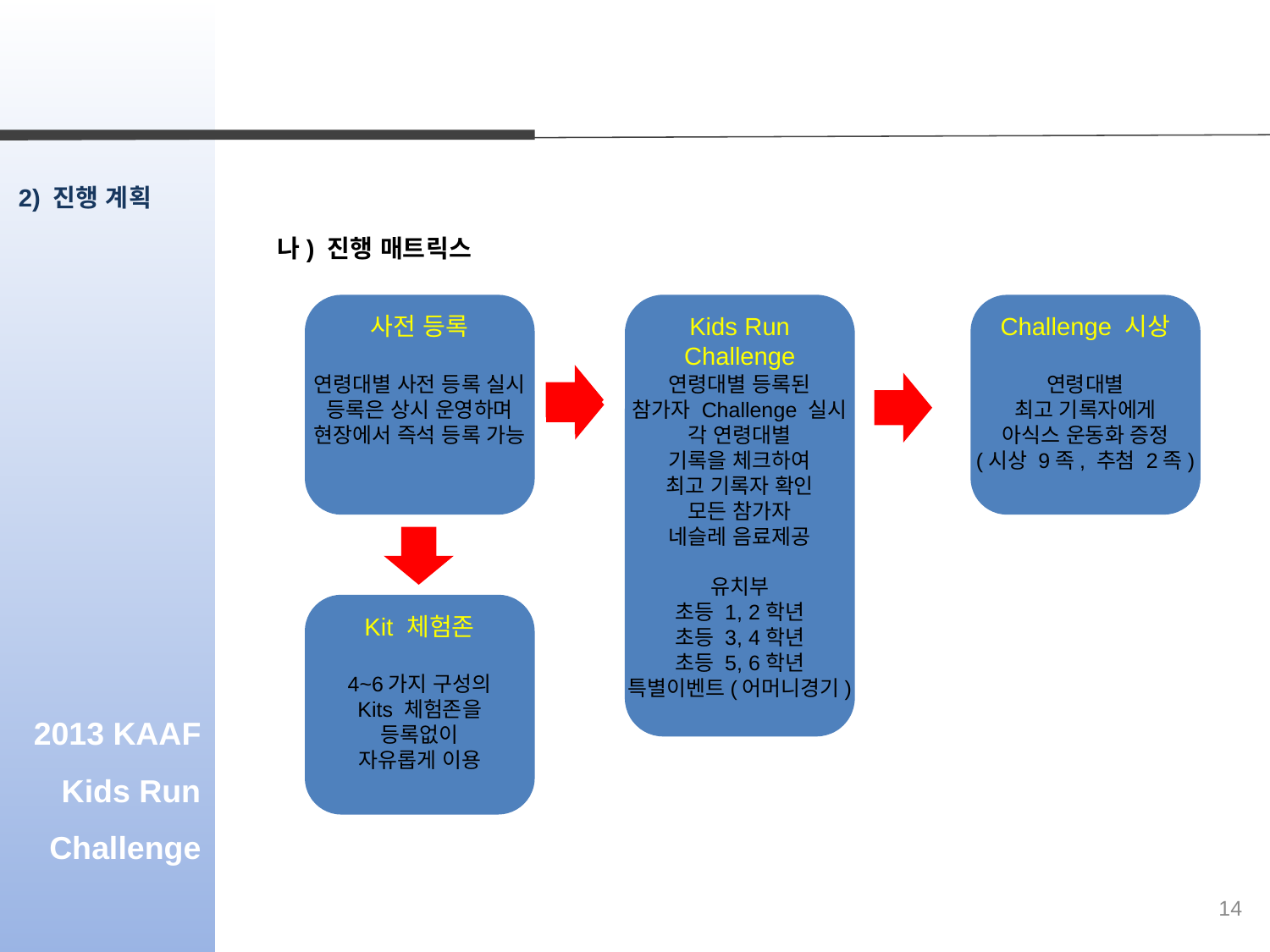

2013 KAAF
Kids Run
Challenge

2) 진행 계획
나) 진행 매트릭스

사전 등록
Kids Run
Challenge
Challenge 시상
연령대별 사전 등록 실시
등록은 상시 운영하며
현장에서 즉석 등록 가능

연령대별 등록된
참가자 Challenge 실시
각 연령대별
기록을 체크하여
최고 기록자 확인
모든 참가자
네슬레 음료제공

유치부
초등 1, 2학년
초등 3, 4학년
초등 5, 6학년
특별이벤트(어머니경기)
연령대별
최고 기록자에게
아식스 운동화 증정
(시상 9족, 추첨 2족)

Kit 체험존
4~6가지 구성의
Kits 체험존을
등록없이
자유롭게 이용
14